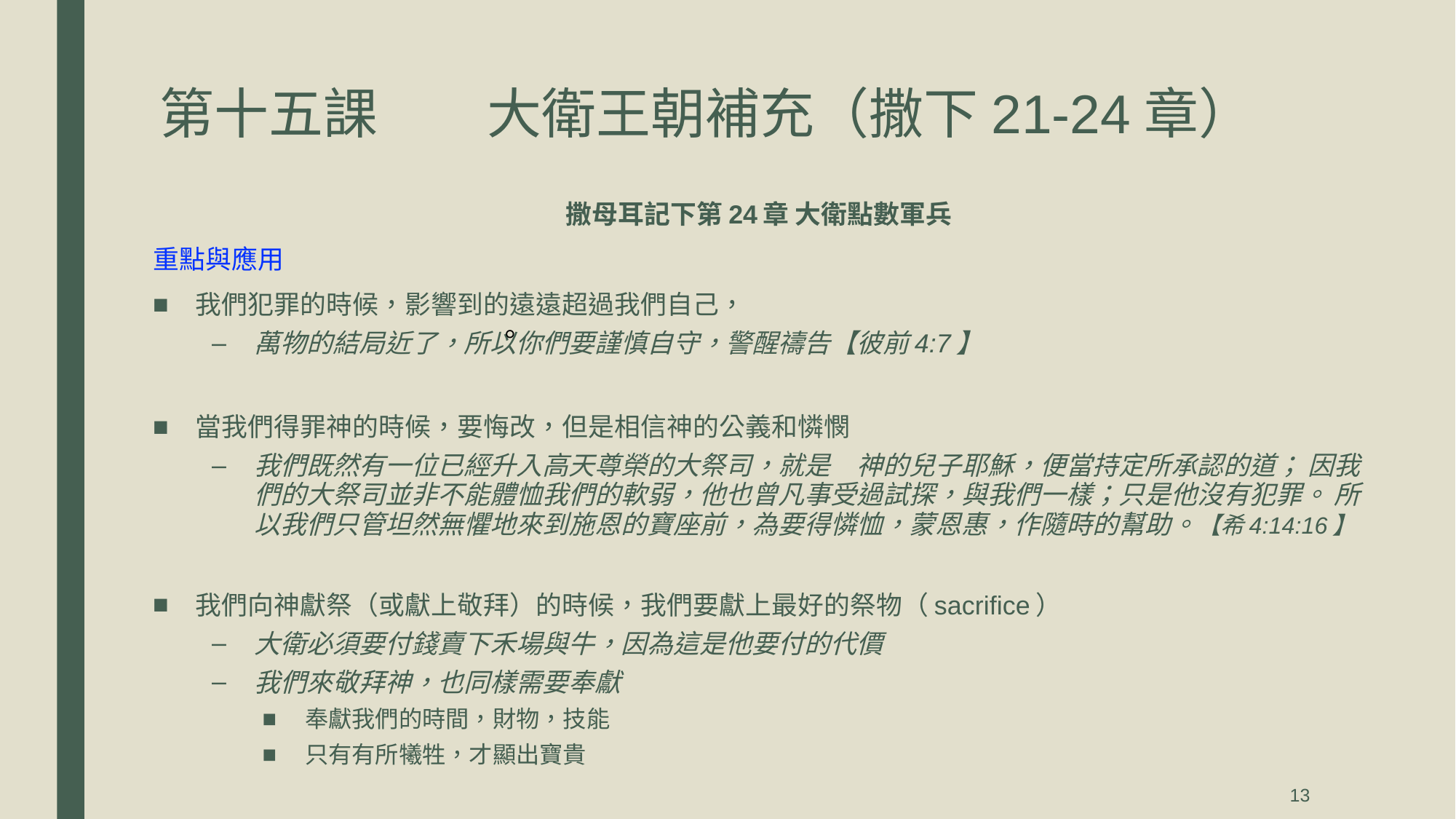

# 第十五課	大衛王朝補充（撒下21-24章）
撒母耳記下第24章 大衛點數軍兵
重點與應用
我們犯罪的時候，影響到的遠遠超過我們自己，
萬物的結局近了，所以你們要謹慎自守，警醒禱告【彼前4:7】

當我們得罪神的時候，要悔改，但是相信神的公義和憐憫
我們既然有一位已經升入高天尊榮的大祭司，就是　神的兒子耶穌，便當持定所承認的道； 因我們的大祭司並非不能體恤我們的軟弱，他也曾凡事受過試探，與我們一樣；只是他沒有犯罪。 所以我們只管坦然無懼地來到施恩的寶座前，為要得憐恤，蒙恩惠，作隨時的幫助。【希4:14:16】

我們向神獻祭（或獻上敬拜）的時候，我們要獻上最好的祭物（sacrifice）
大衛必須要付錢賣下禾場與牛，因為這是他要付的代價
我們來敬拜神，也同樣需要奉獻
奉獻我們的時間，財物，技能
只有有所犧牲，才顯出寶貴
	。

13